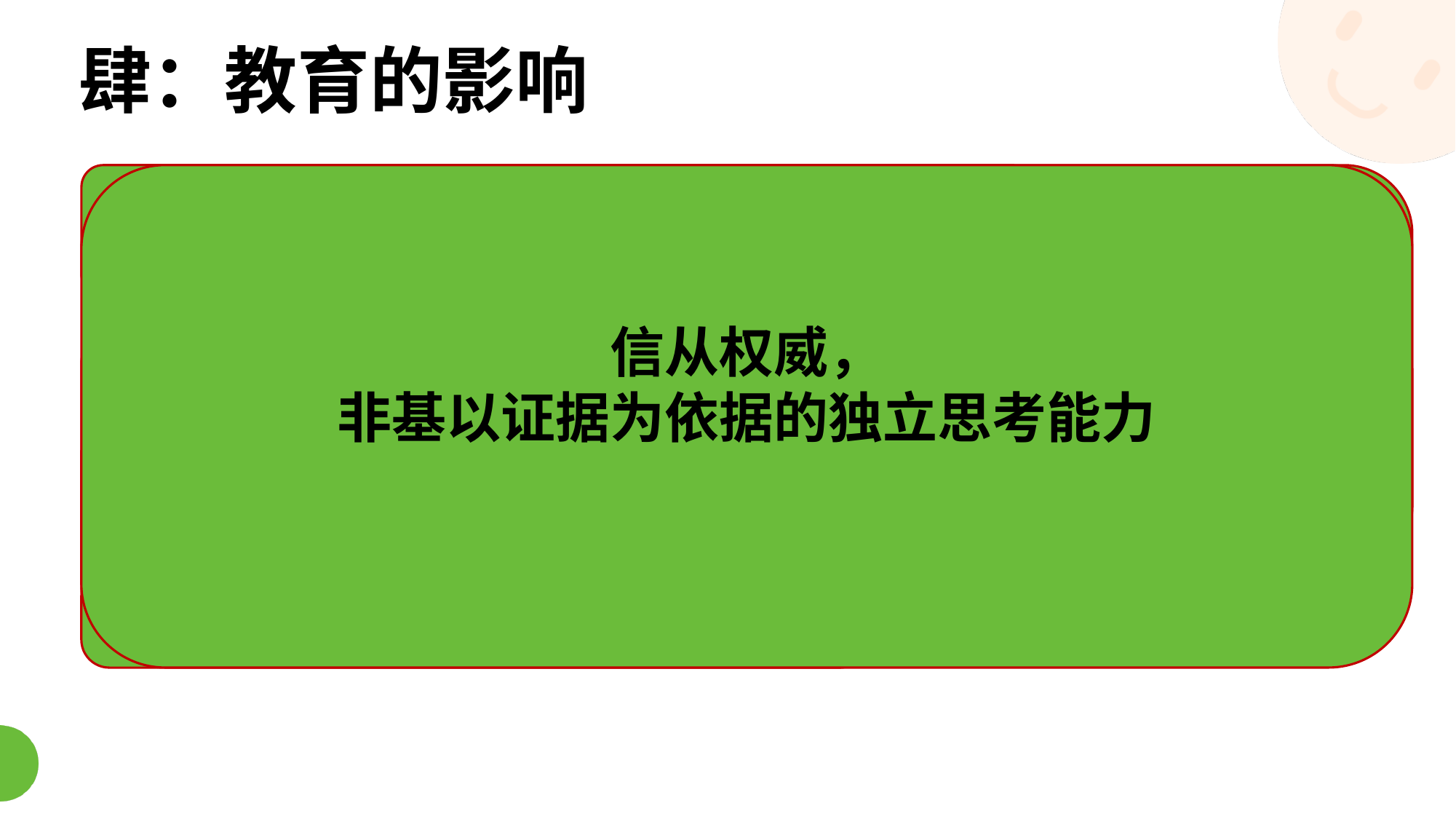

肆：教育的影响
科学教育中心 NCSE
信从权威，
非基以证据为依据的独立思考能力

政治化论
从未质疑过内容的真实性

公民自由联盟 ACLU

美国纳税人的资金
用在支持研究达尔文主义